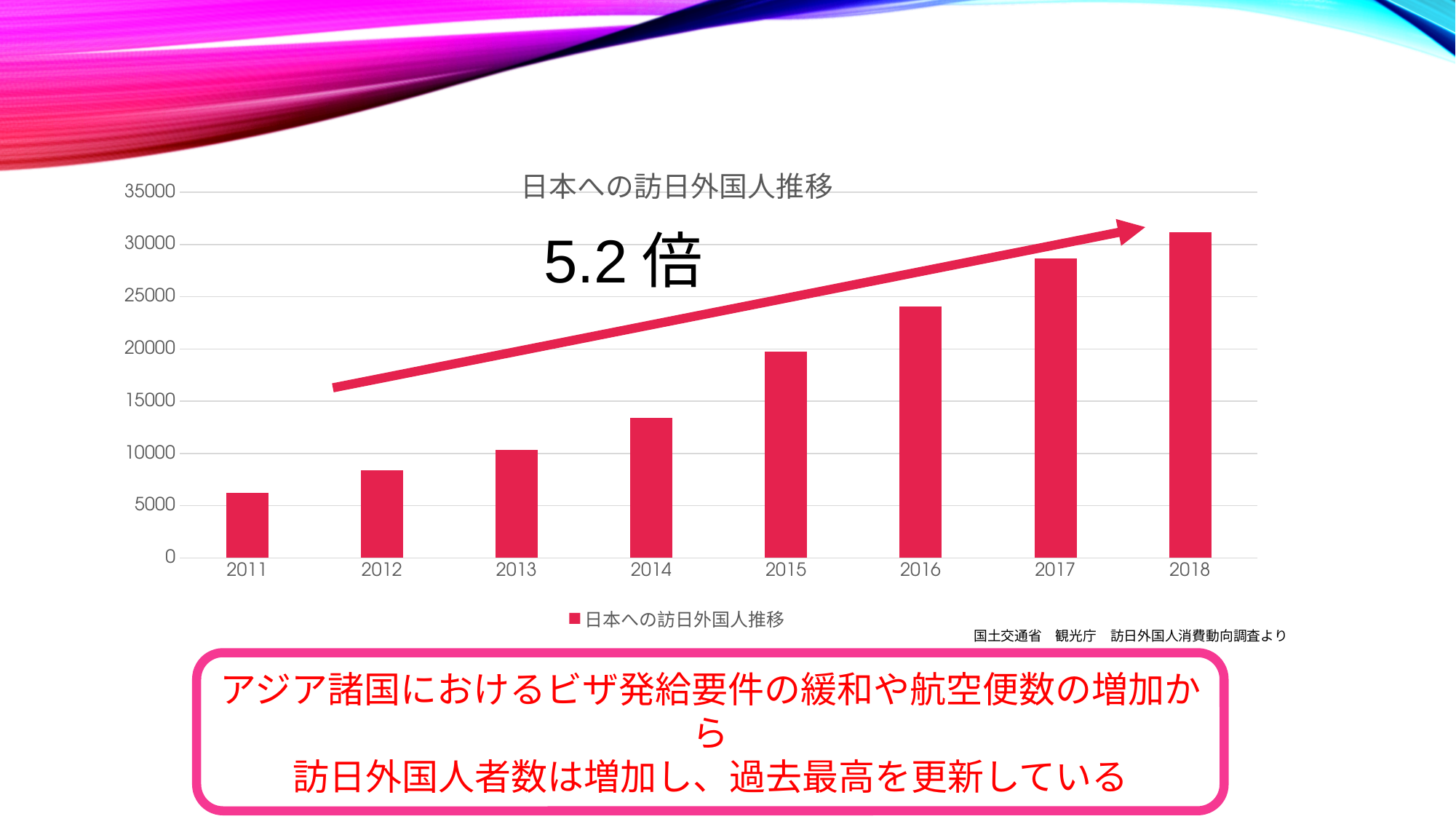

### Chart: 日本への訪日外国人推移

| Category | 日本への訪日外国人推移 |
|---|---|
| 2011 | 6219.0 |
| 2012 | 8358.0 |
| 2013 | 10364.0 |
| 2014 | 13413.0 |
| 2015 | 19737.0 |
| 2016 | 24040.0 |
| 2017 | 28691.0 |
| 2018 | 31200.0 |
5.2倍
国土交通省　観光庁　訪日外国人消費動向調査より
アジア諸国におけるビザ発給要件の緩和や航空便数の増加から
訪日外国人者数は増加し、過去最高を更新している